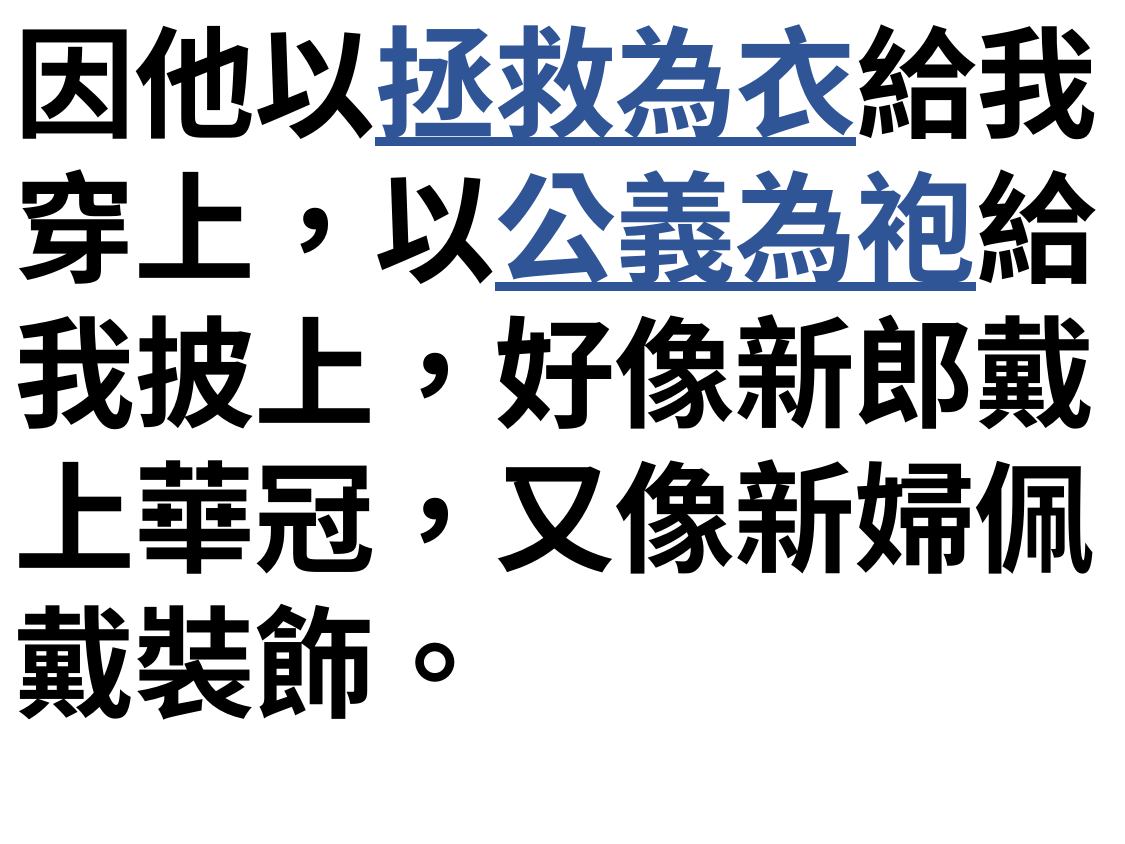

因他以拯救為衣給我穿上，以公義為袍給我披上，好像新郎戴上華冠，又像新婦佩戴裝飾。